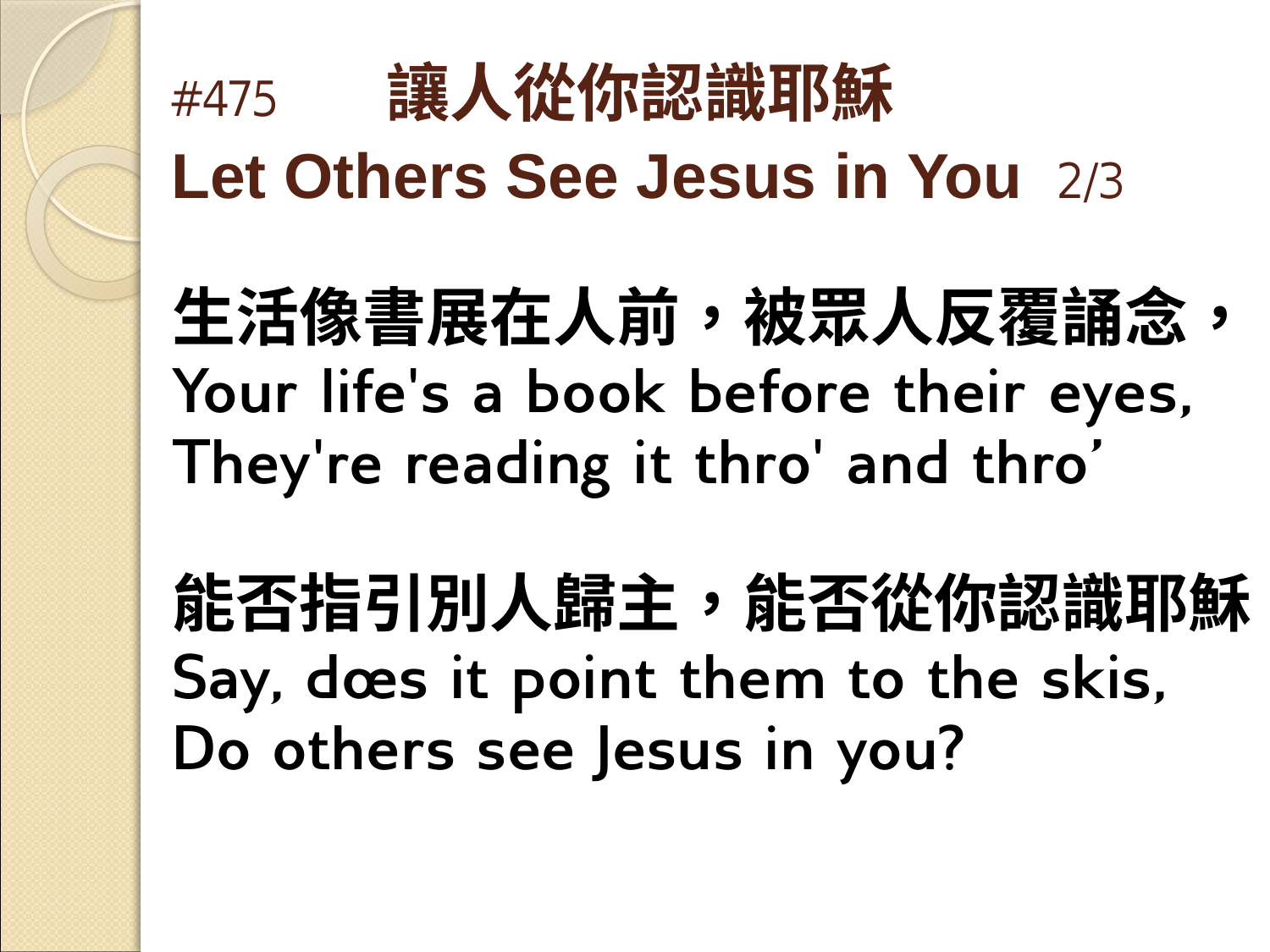

# #475   讓人從你認識耶穌 Let Others See Jesus in You  2/3
生活像書展在人前，被眾人反覆誦念，
Your life's a book before their eyes,
They're reading it thro' and thro’

能否指引別人歸主，能否從你認識耶穌
Say, does it point them to the skis,
Do others see Jesus in you?